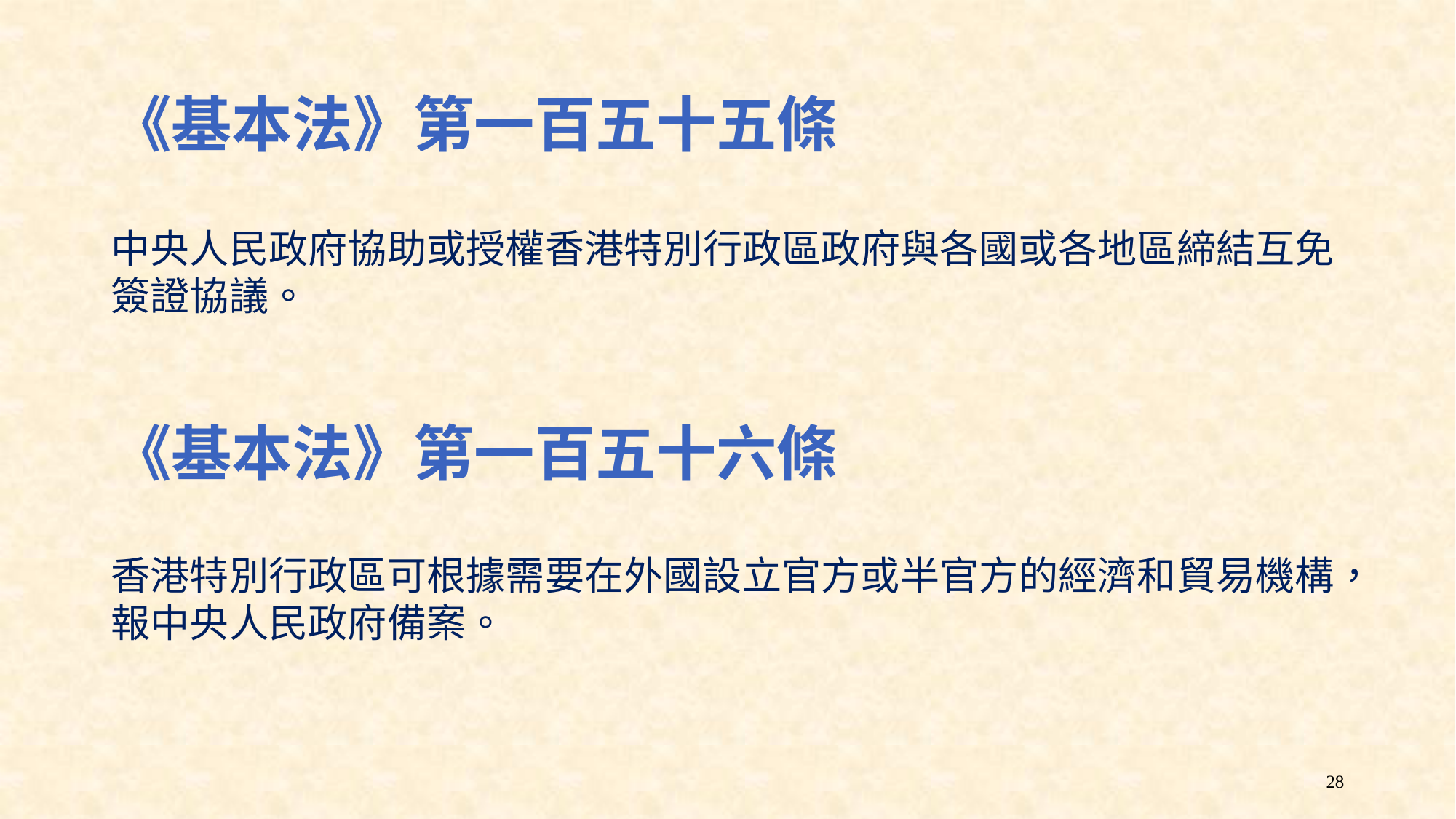

# 《基本法》第一百五十五條
中央人民政府協助或授權香港特別行政區政府與各國或各地區締結互免簽證協議。

《基本法》第一百五十六條

香港特別行政區可根據需要在外國設立官方或半官方的經濟和貿易機構，報中央人民政府備案。
28